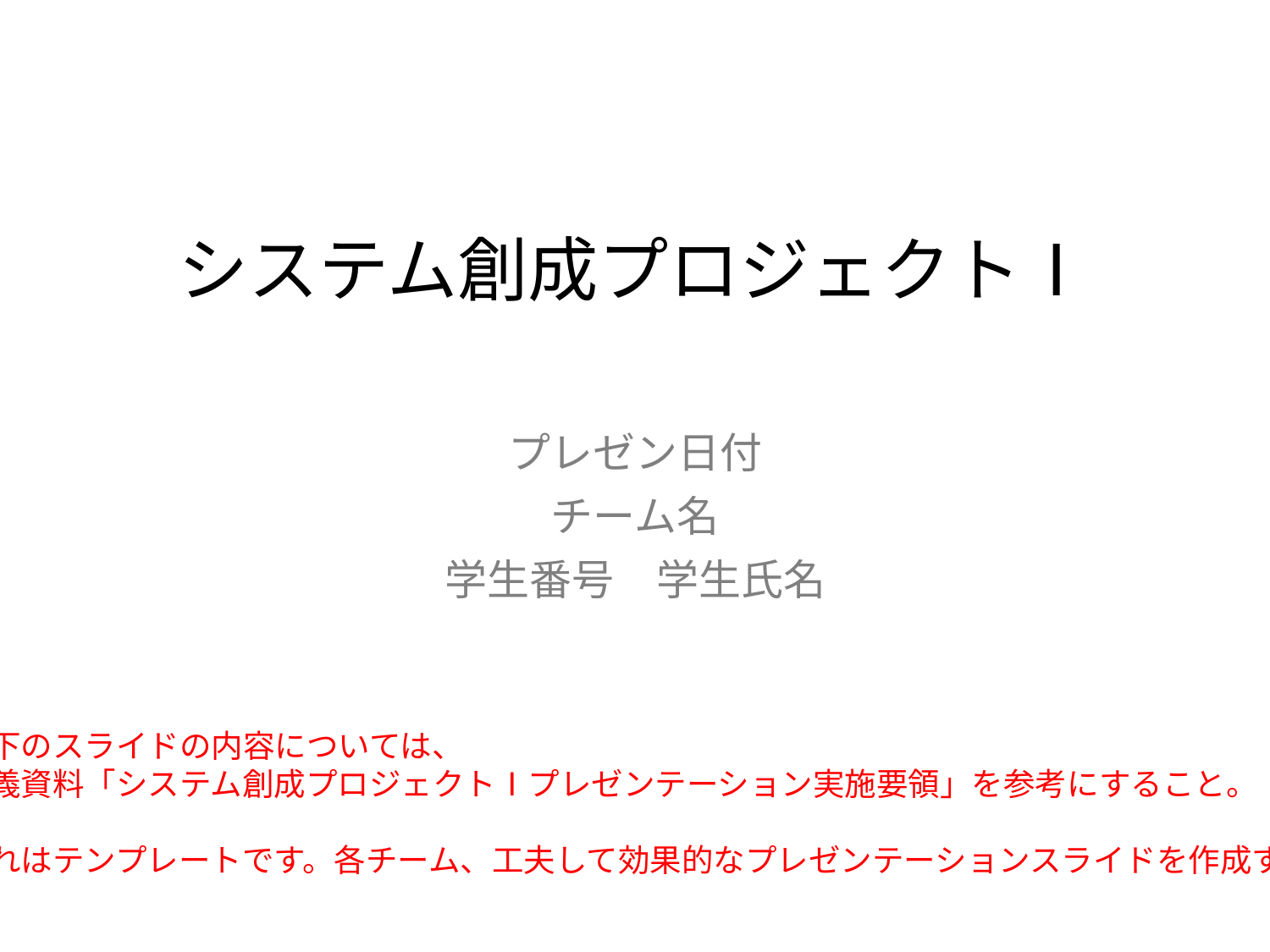

# システム創成プロジェクトⅠ
プレゼン日付
チーム名
学生番号　学生氏名
以下のスライドの内容については、
講義資料「システム創成プロジェクトⅠプレゼンテーション実施要領」を参考にすること。

これはテンプレートです。各チーム、工夫して効果的なプレゼンテーションスライドを作成すること。